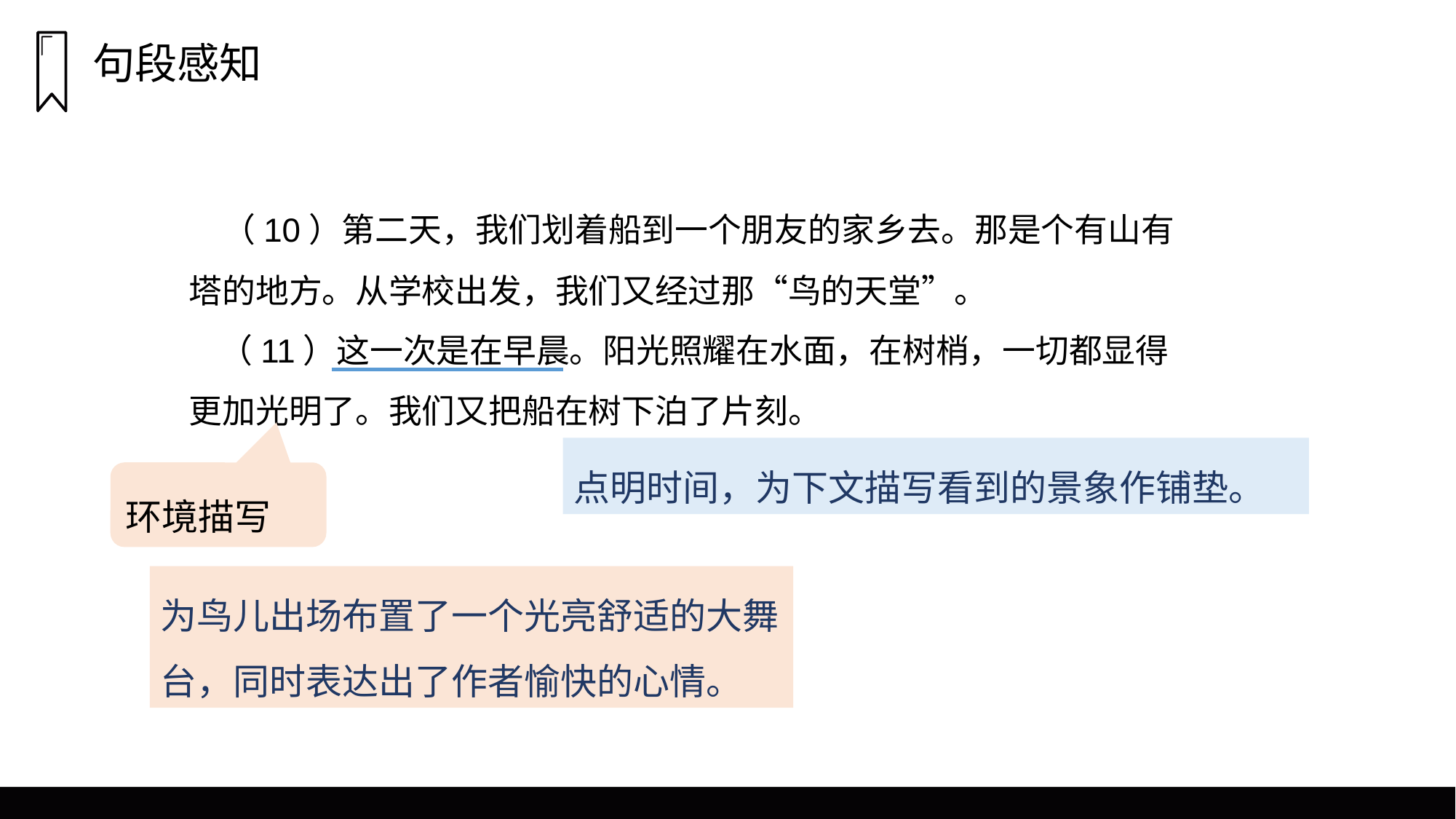

句段感知
   （10）第二天，我们划着船到一个朋友的家乡去。那是个有山有塔的地方。从学校出发，我们又经过那“鸟的天堂”。
   （11）这一次是在早晨。阳光照耀在水面，在树梢，一切都显得更加光明了。我们又把船在树下泊了片刻。
点明时间，为下文描写看到的景象作铺垫。
环境描写
为鸟儿出场布置了一个光亮舒适的大舞台，同时表达出了作者愉快的心情。